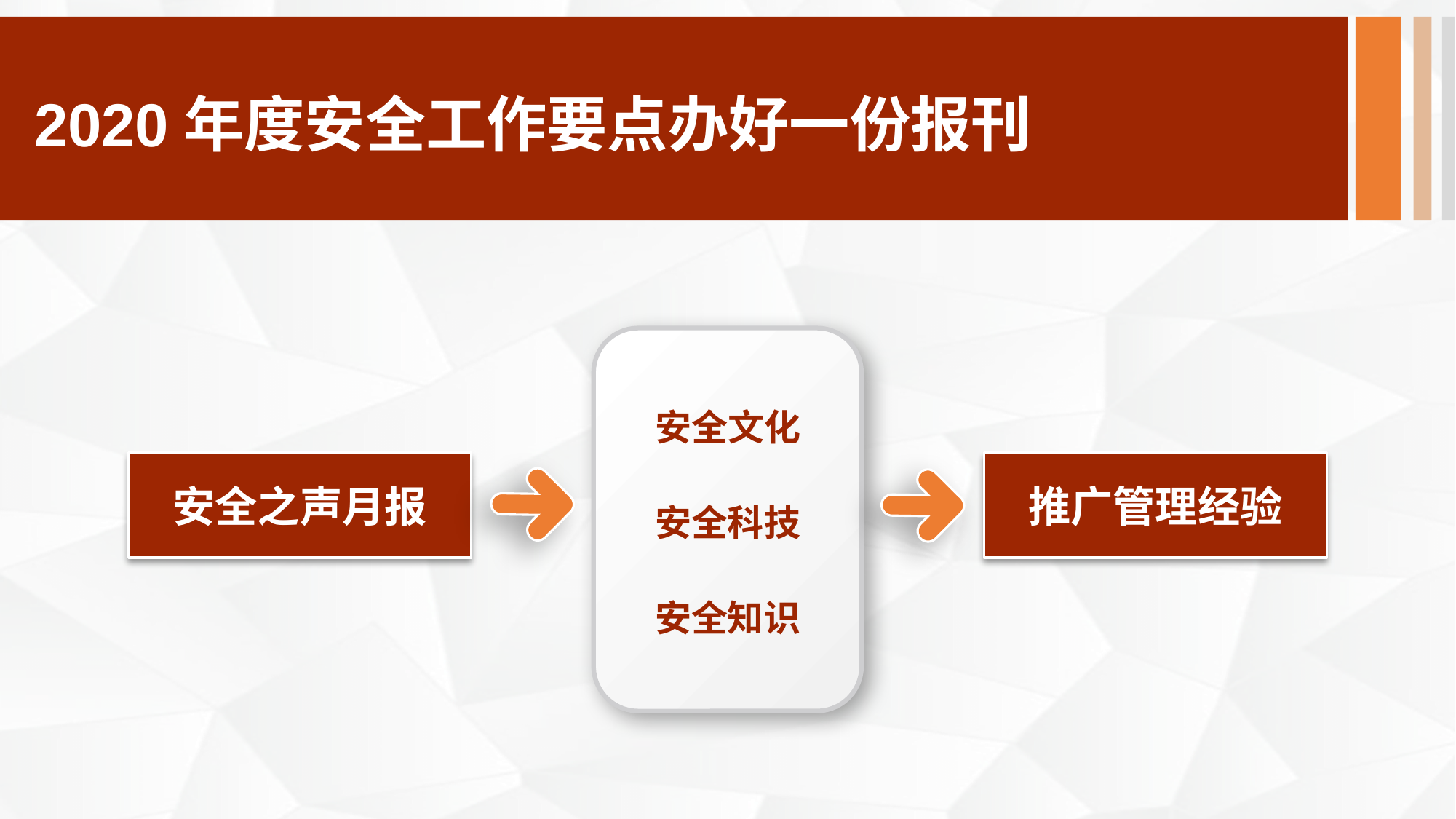

2020年度安全工作要点办好一份报刊

安全文化
安全之声月报
推广管理经验

安全科技
安全知识